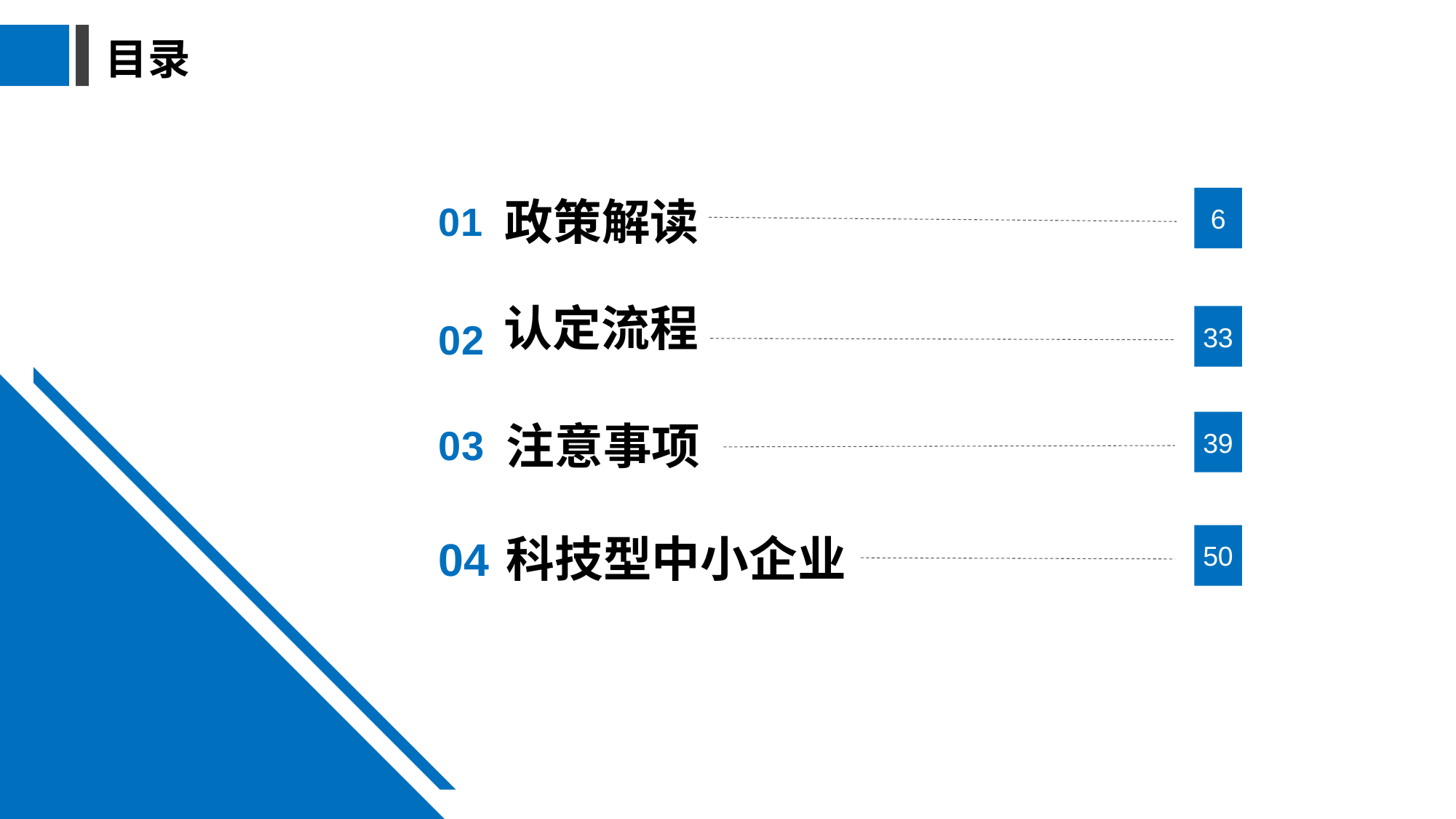

目录
6
01
政策解读
认定流程
33
02

39
03
注意事项
50
04
科技型中小企业